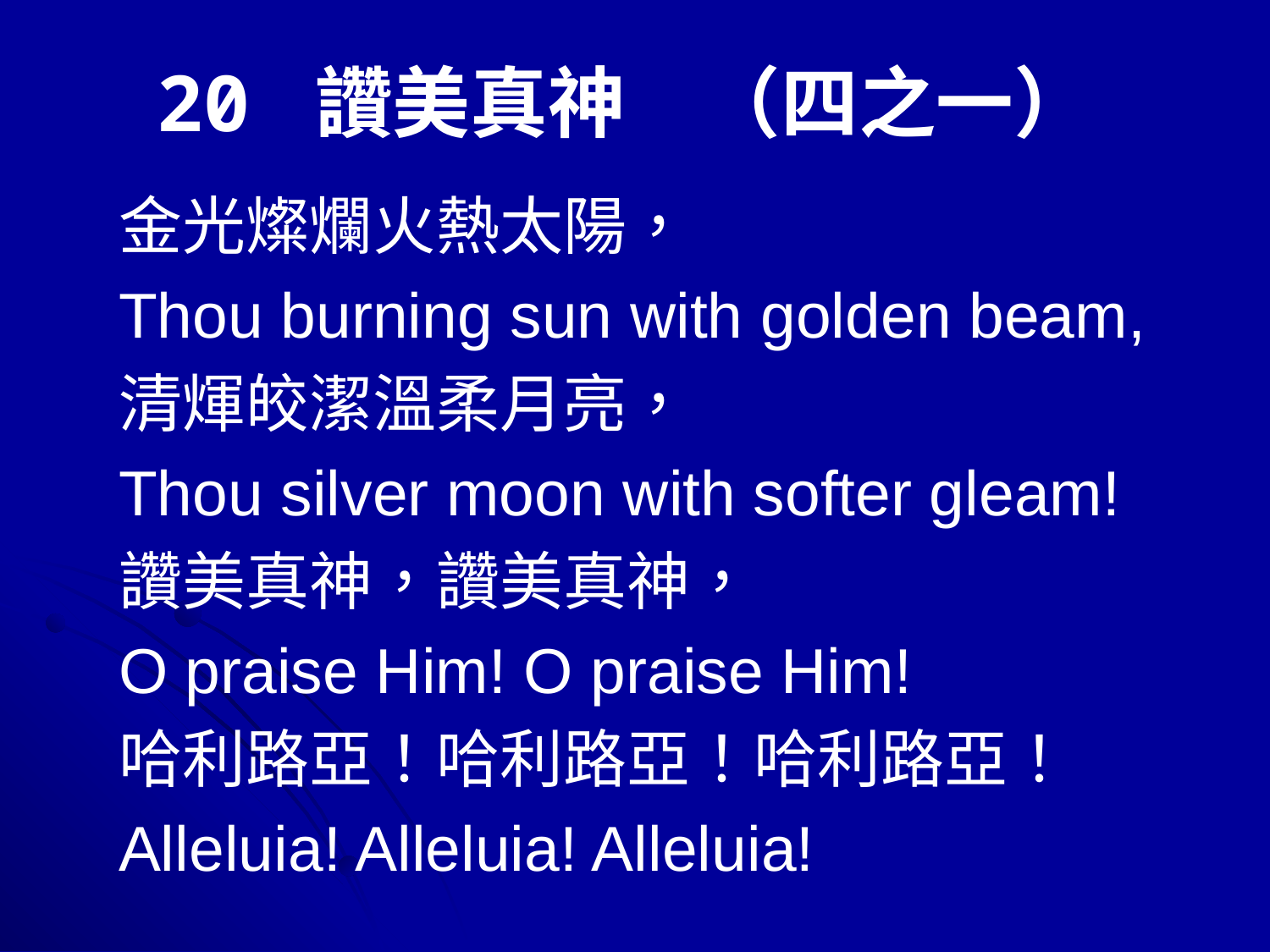

# 20 讚美真神　（四之一）
金光燦爛火熱太陽，
Thou burning sun with golden beam,
清煇皎潔溫柔月亮，
Thou silver moon with softer gleam!
讚美真神，讚美真神，
O praise Him! O praise Him!
哈利路亞！哈利路亞！哈利路亞！
Alleluia! Alleluia! Alleluia!